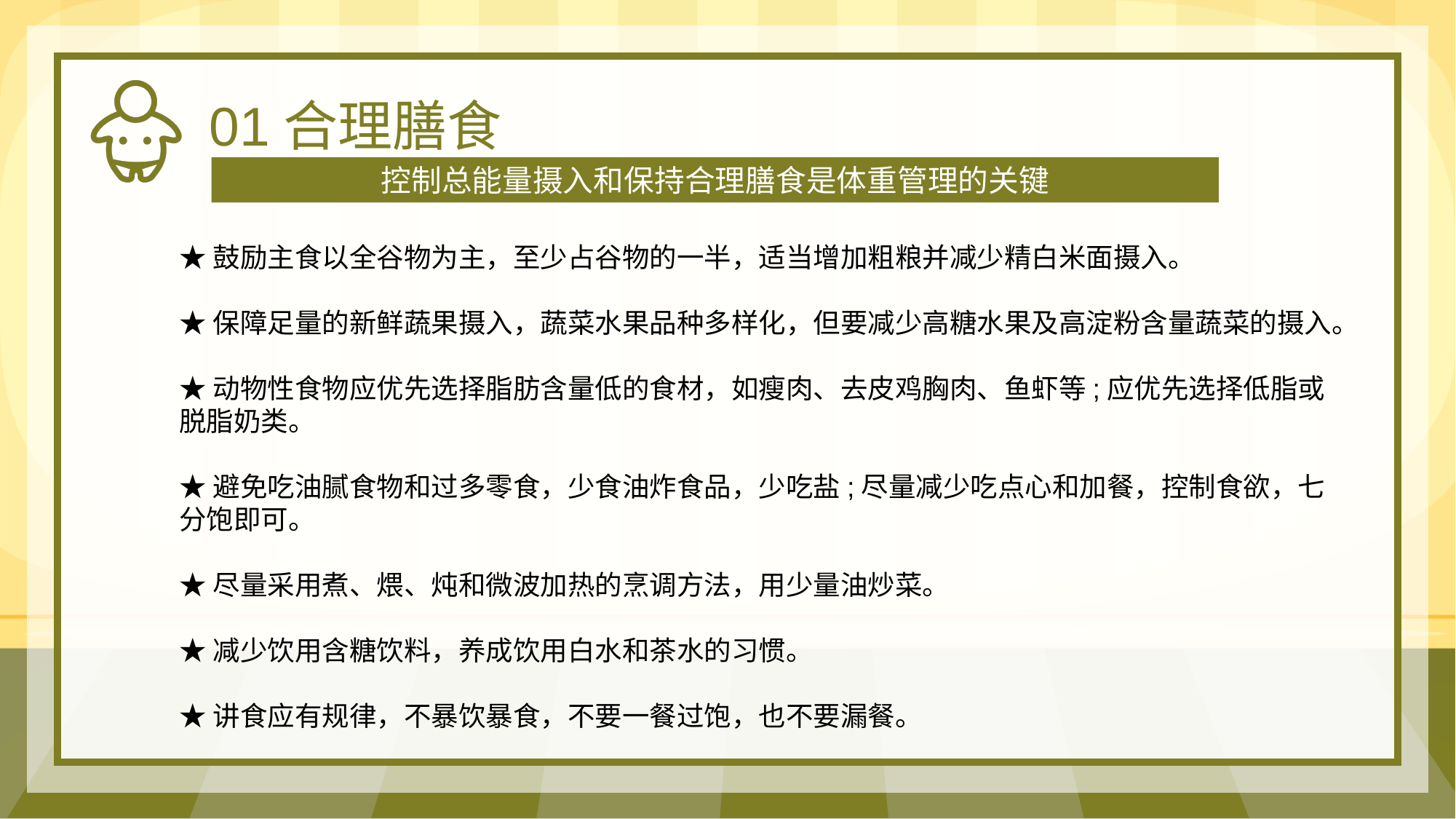

01合理膳食
控制总能量摄入和保持合理膳食是体重管理的关键
★鼓励主食以全谷物为主，至少占谷物的一半，适当增加粗粮并减少精白米面摄入。

★保障足量的新鲜蔬果摄入，蔬菜水果品种多样化，但要减少高糖水果及高淀粉含量蔬菜的摄入。

★动物性食物应优先选择脂肪含量低的食材，如瘦肉、去皮鸡胸肉、鱼虾等;应优先选择低脂或脱脂奶类。

★避免吃油腻食物和过多零食，少食油炸食品，少吃盐;尽量减少吃点心和加餐，控制食欲，七分饱即可。

★尽量采用煮、煨、炖和微波加热的烹调方法，用少量油炒菜。

★减少饮用含糖饮料，养成饮用白水和茶水的习惯。

★讲食应有规律，不暴饮暴食，不要一餐过饱，也不要漏餐。